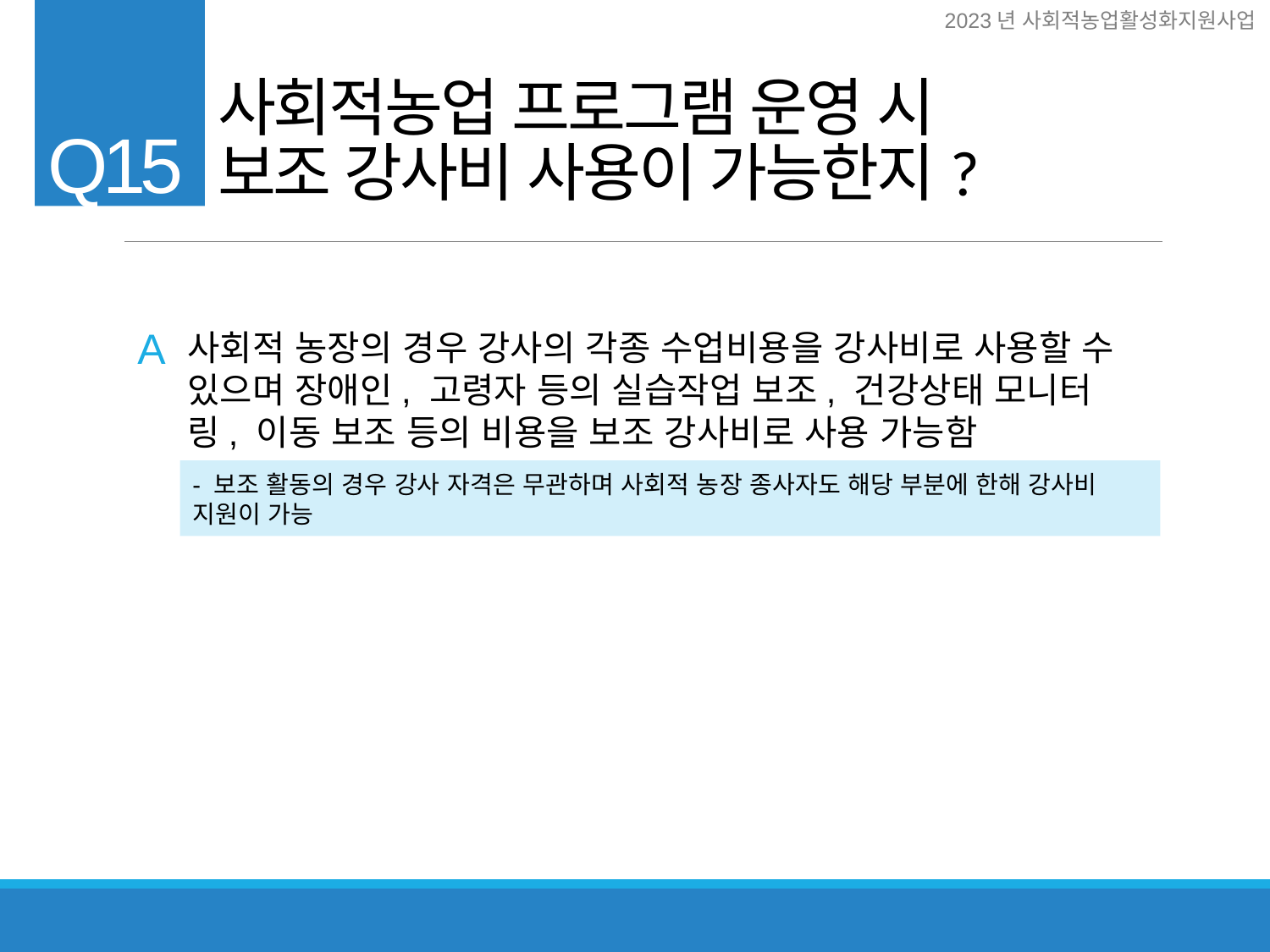

사회적농업 프로그램 운영 시
보조 강사비 사용이 가능한지?
Q15
A
사회적 농장의 경우 강사의 각종 수업비용을 강사비로 사용할 수 있으며 장애인, 고령자 등의 실습작업 보조, 건강상태 모니터링, 이동 보조 등의 비용을 보조 강사비로 사용 가능함

- 보조 활동의 경우 강사 자격은 무관하며 사회적 농장 종사자도 해당 부분에 한해 강사비 지원이 가능